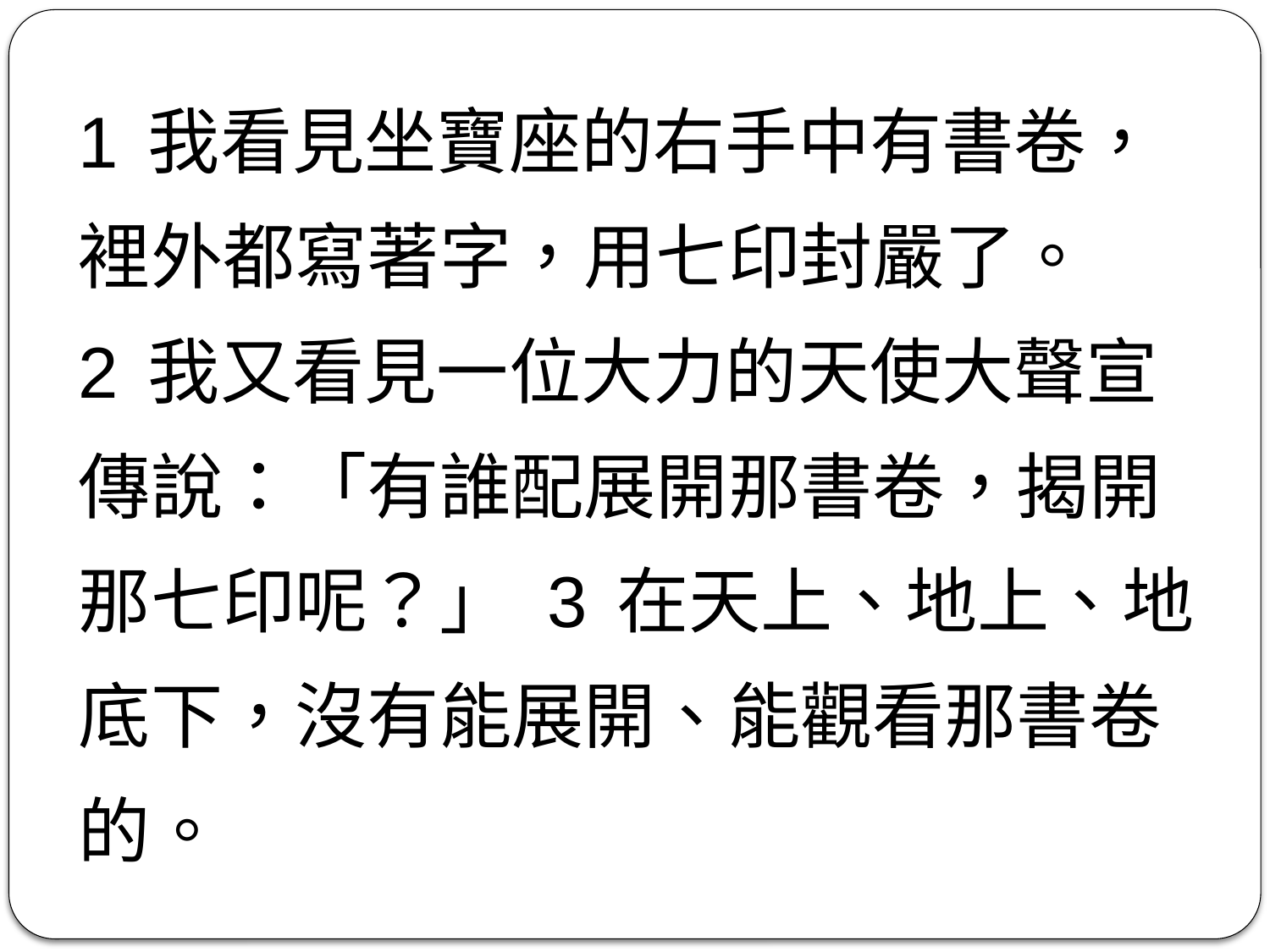

1 我看見坐寶座的右手中有書卷，裡外都寫著字，用七印封嚴了。 2 我又看見一位大力的天使大聲宣傳說：「有誰配展開那書卷，揭開那七印呢？」 3 在天上、地上、地底下，沒有能展開、能觀看那書卷的。